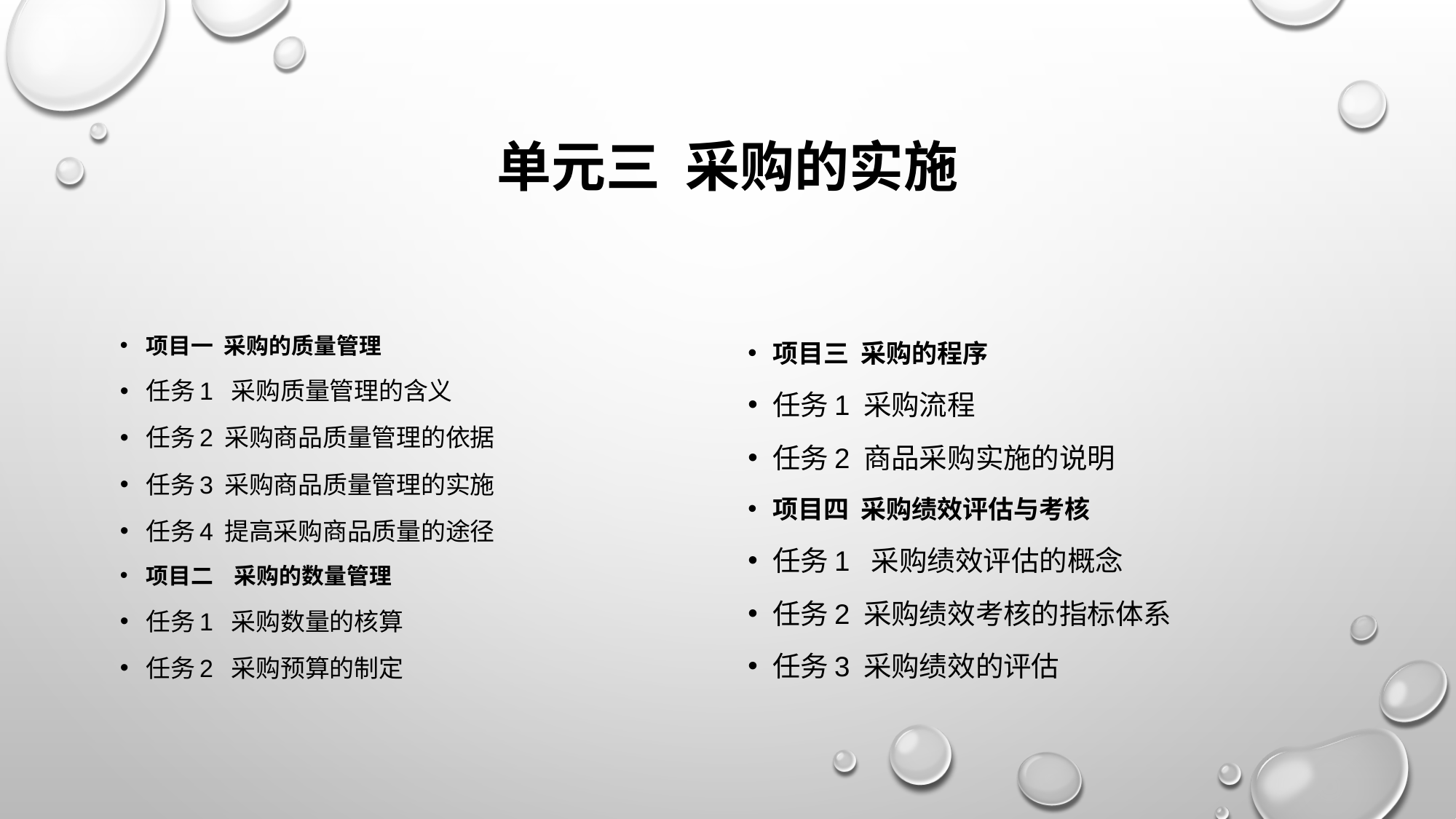

# 单元三  采购的实施

项目一  采购的质量管理
任务1  采购质量管理的含义
任务2 采购商品质量管理的依据
任务3 采购商品质量管理的实施
任务4 提高采购商品质量的途径
项目二    采购的数量管理
任务1  采购数量的核算
任务2  采购预算的制定

项目三  采购的程序
任务1 采购流程
任务2 商品采购实施的说明
项目四  采购绩效评估与考核
任务1  采购绩效评估的概念
任务2 采购绩效考核的指标体系
任务3 采购绩效的评估